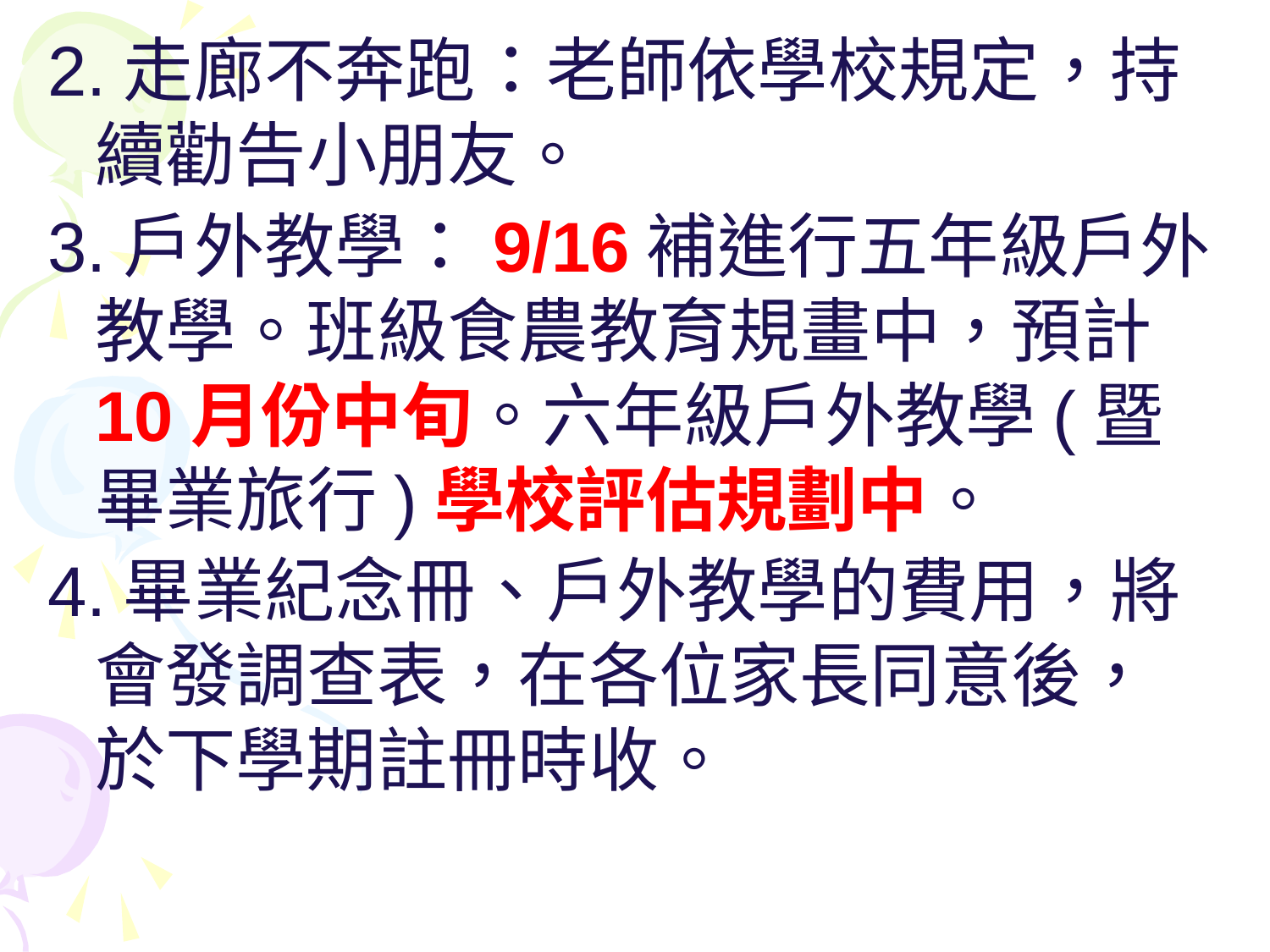

2.走廊不奔跑：老師依學校規定，持續勸告小朋友。
3.戶外教學：9/16補進行五年級戶外教學。班級食農教育規畫中，預計10月份中旬。六年級戶外教學(暨畢業旅行)學校評估規劃中。
4.畢業紀念冊、戶外教學的費用，將會發調查表，在各位家長同意後，於下學期註冊時收。